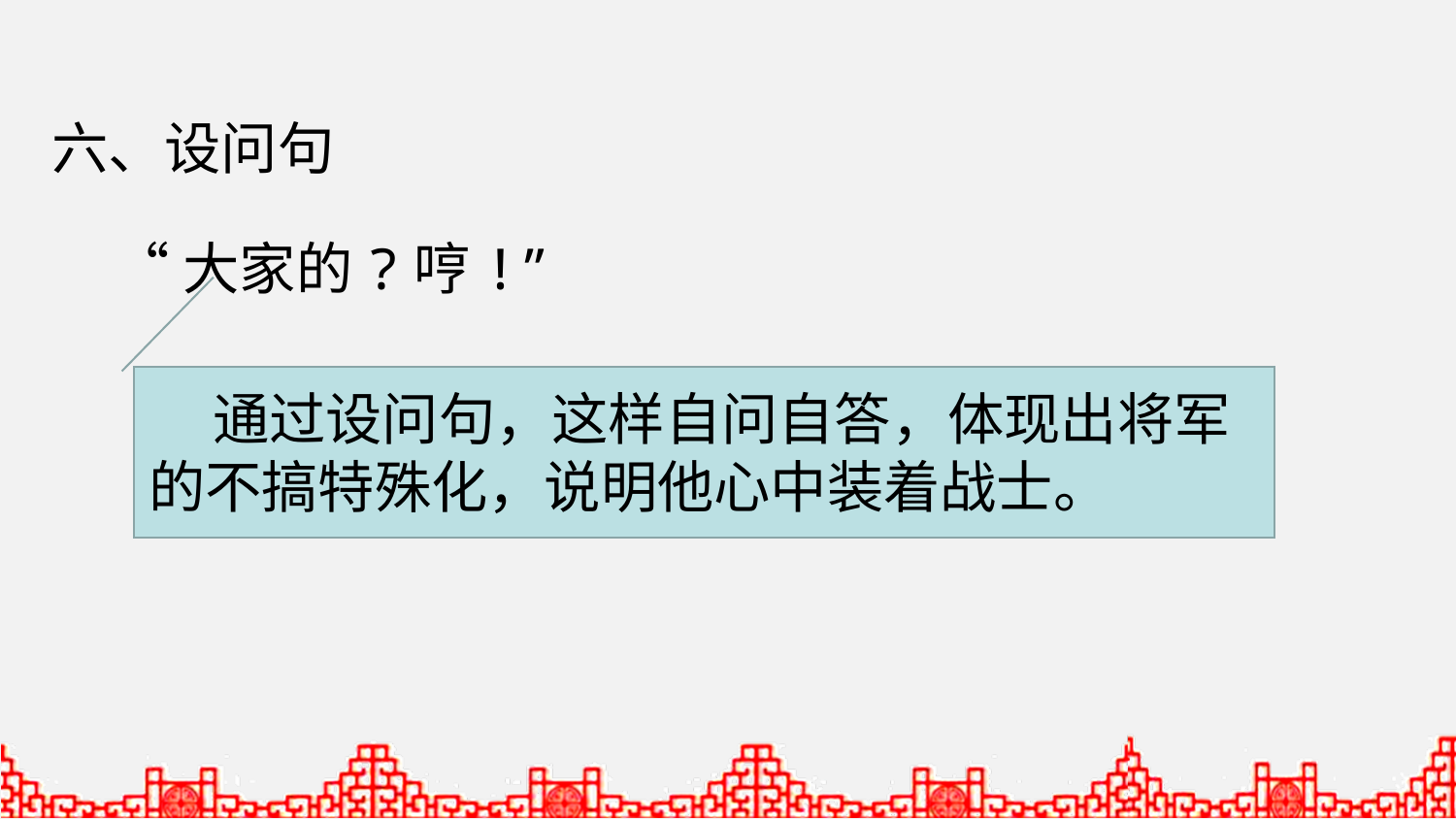

六、设问句
    “大家的?哼!”
    通过设问句，这样自问自答，体现出将军的不搞特殊化，说明他心中装着战士。